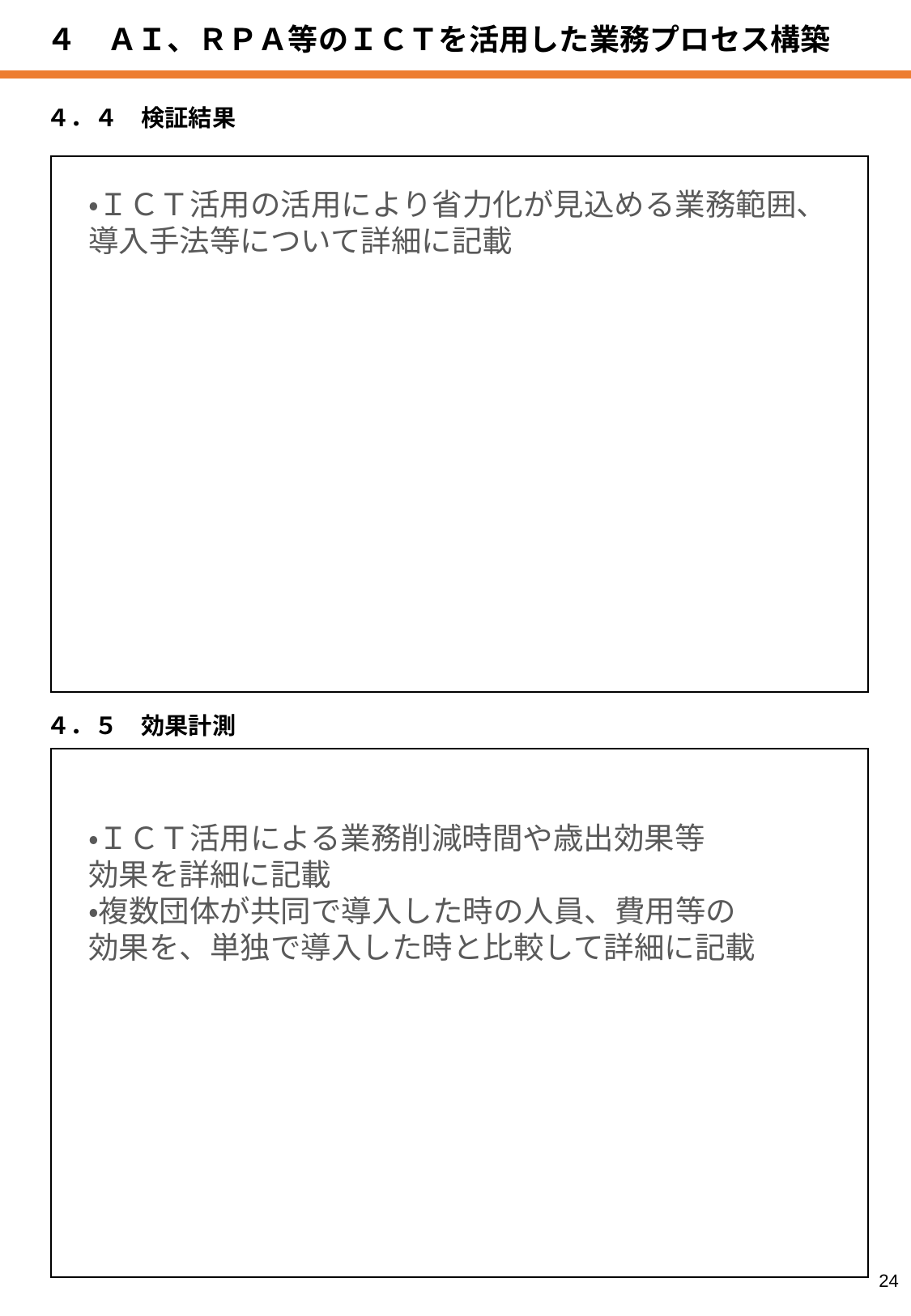

４　ＡＩ、ＲＰＡ等のＩＣＴを活用した業務プロセス構築
４．４　検証結果
|  |
| --- |
・ＩＣＴ活用の活用により省力化が見込める業務範囲、
導入手法等について詳細に記載
４．５　効果計測
|  |
| --- |
・ＩＣＴ活用による業務削減時間や歳出効果等
効果を詳細に記載
・複数団体が共同で導入した時の人員、費用等の
効果を、単独で導入した時と比較して詳細に記載
24